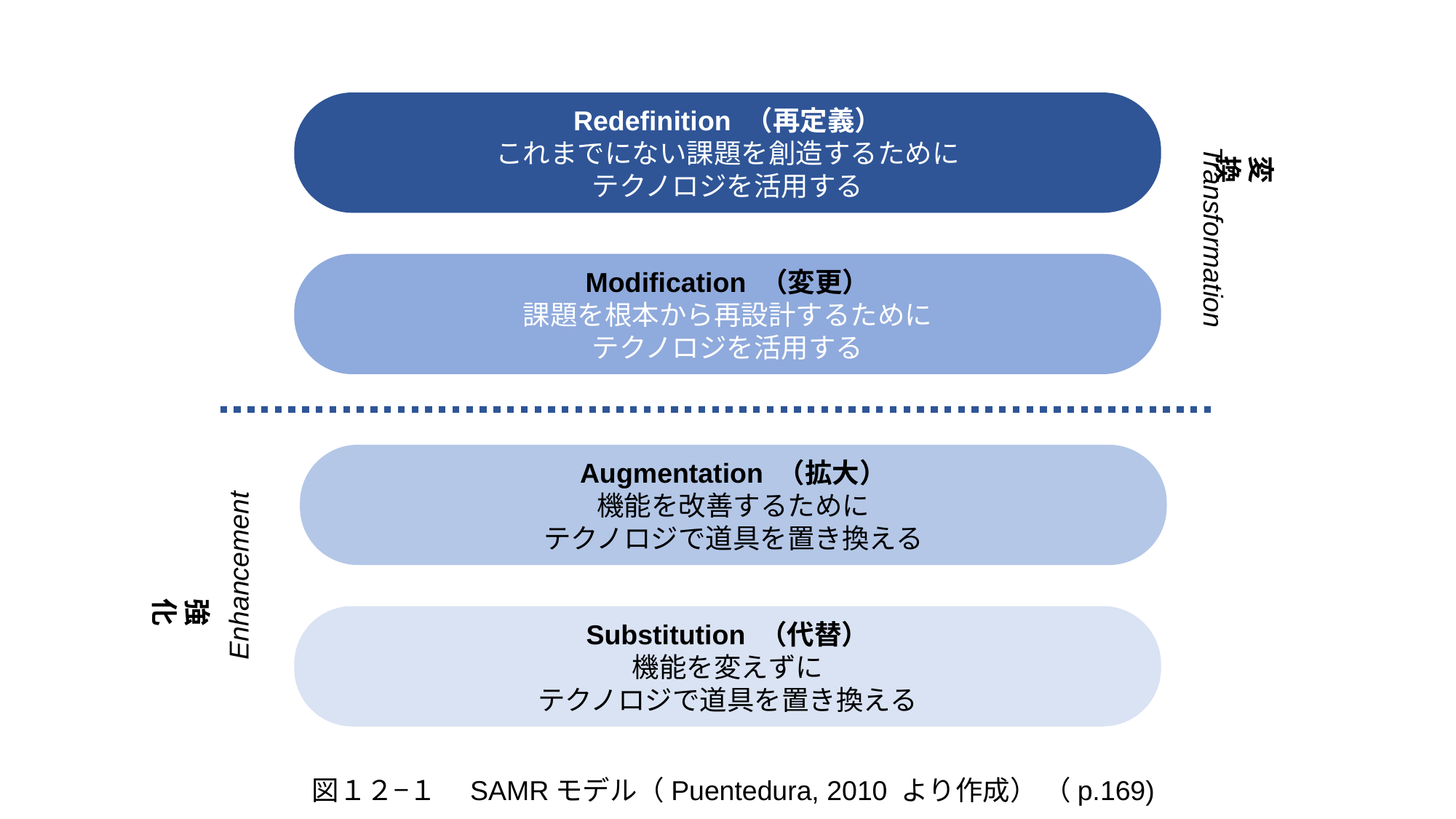

Redefinition （再定義）
これまでにない課題を創造するために
テクノロジを活用する
Transformation
変換
Modification （変更）
課題を根本から再設計するために
テクノロジを活用する
Augmentation （拡大）
機能を改善するために
テクノロジで道具を置き換える
Enhancement
強化
Substitution （代替）
機能を変えずに
テクノロジで道具を置き換える
図１２−１　SAMRモデル（Puentedura, 2010 より作成） （p.169)